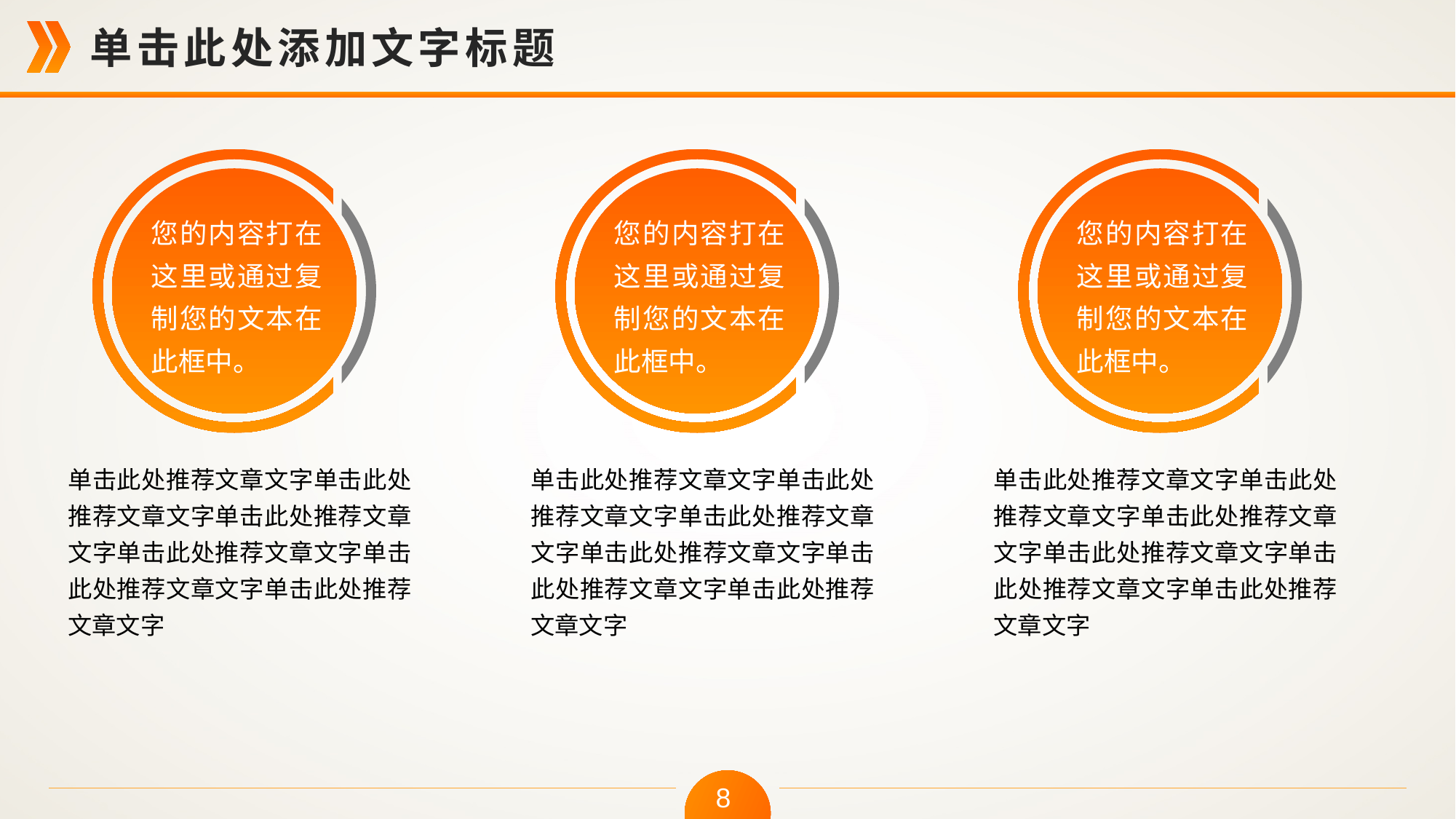

您的内容打在这里或通过复制您的文本在此框中。

您的内容打在这里或通过复制您的文本在此框中。

您的内容打在这里或通过复制您的文本在此框中。

单击此处推荐文章文字单击此处推荐文章文字单击此处推荐文章文字单击此处推荐文章文字单击此处推荐文章文字单击此处推荐文章文字
单击此处推荐文章文字单击此处推荐文章文字单击此处推荐文章文字单击此处推荐文章文字单击此处推荐文章文字单击此处推荐文章文字
单击此处推荐文章文字单击此处推荐文章文字单击此处推荐文章文字单击此处推荐文章文字单击此处推荐文章文字单击此处推荐文章文字